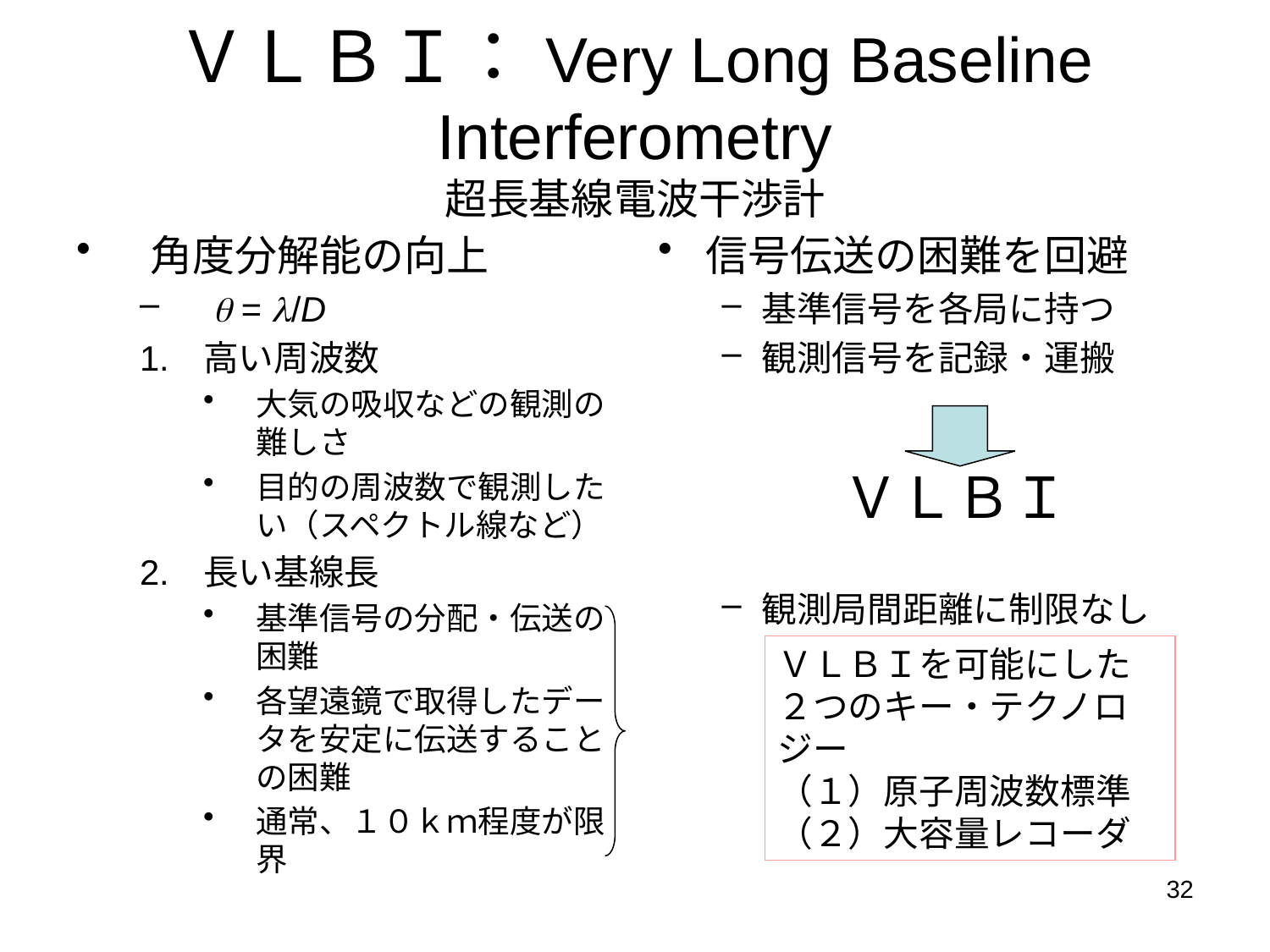

# ＶＬＢＩ：Very Long Baseline Interferometry 超長基線電波干渉計
角度分解能の向上
 θ = λ/D
高い周波数
大気の吸収などの観測の難しさ
目的の周波数で観測したい（スペクトル線など）
長い基線長
基準信号の分配・伝送の困難
各望遠鏡で取得したデータを安定に伝送することの困難
通常、１０ｋｍ程度が限界
信号伝送の困難を回避
基準信号を各局に持つ
観測信号を記録・運搬

観測局間距離に制限なし

ＶＬＢＩ

ＶＬＢＩを可能にした２つのキー・テクノロジー
（１）原子周波数標準
（２）大容量レコーダ
32